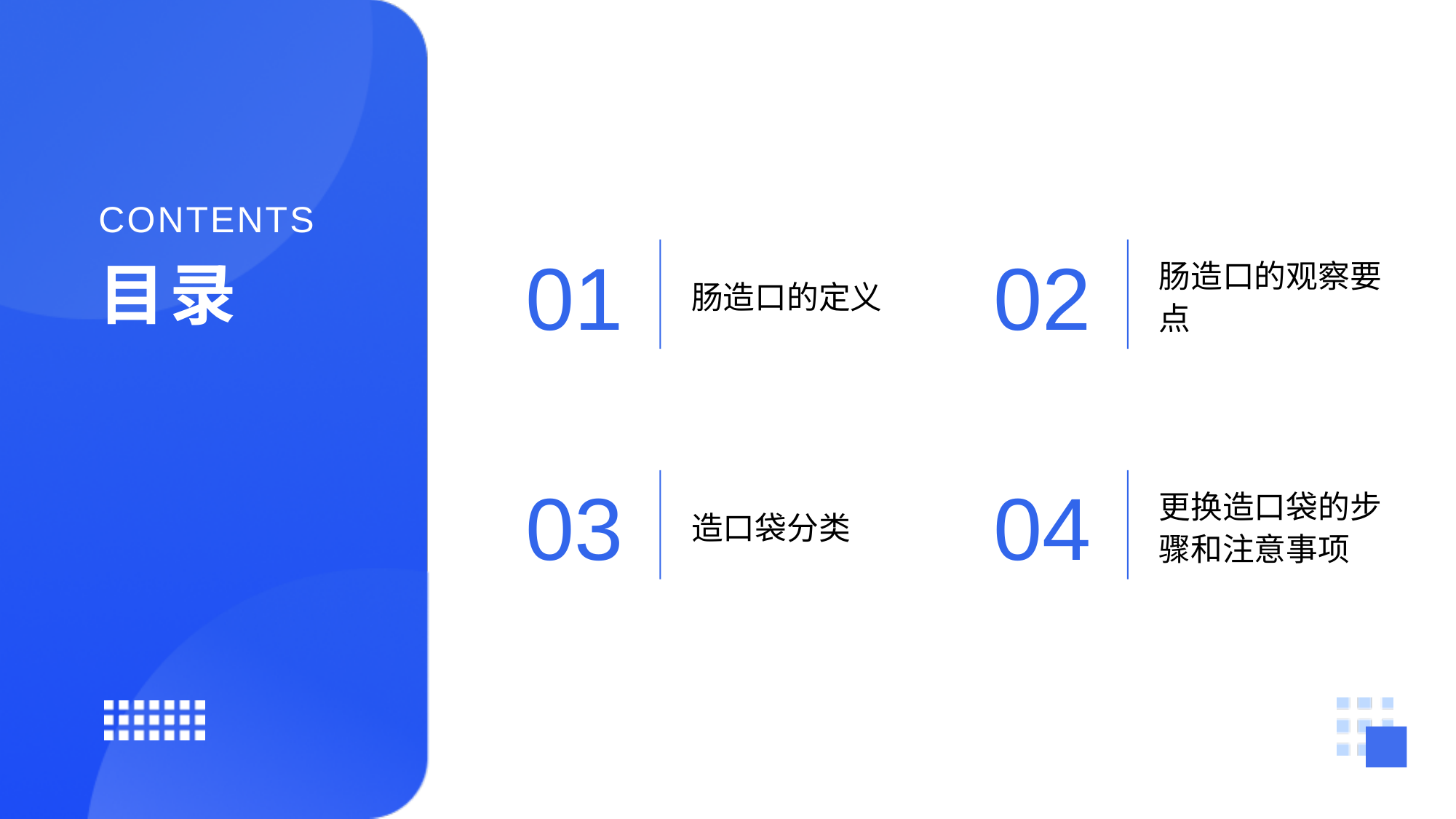

CONTENTS
01
02

肠造口的定义

肠造口的观察要点
03
04

造口袋分类

更换造口袋的步骤和注意事项
目录